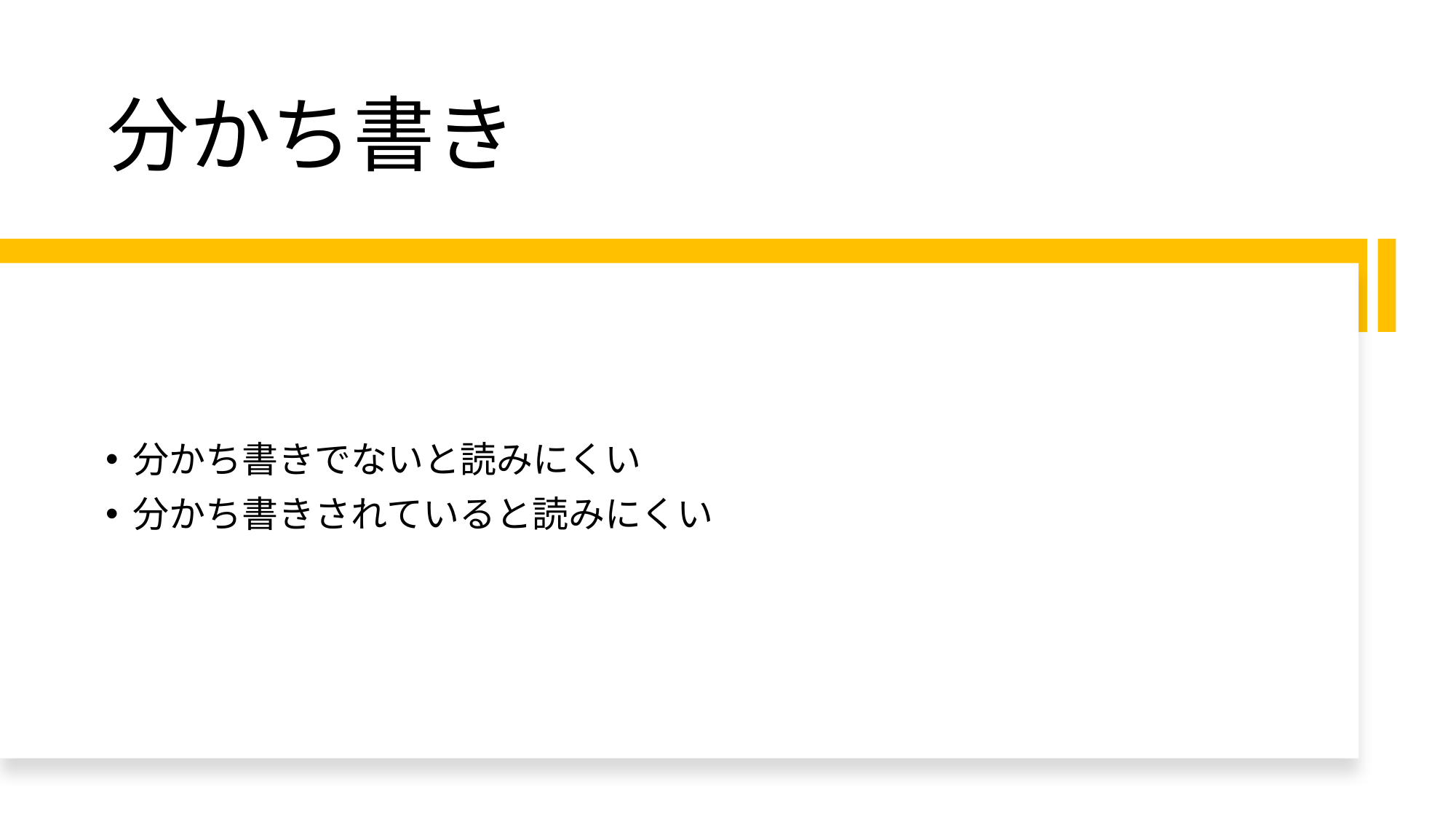

# 分かち書き

分かち書きでないと読みにくい
分かち書きされていると読みにくい